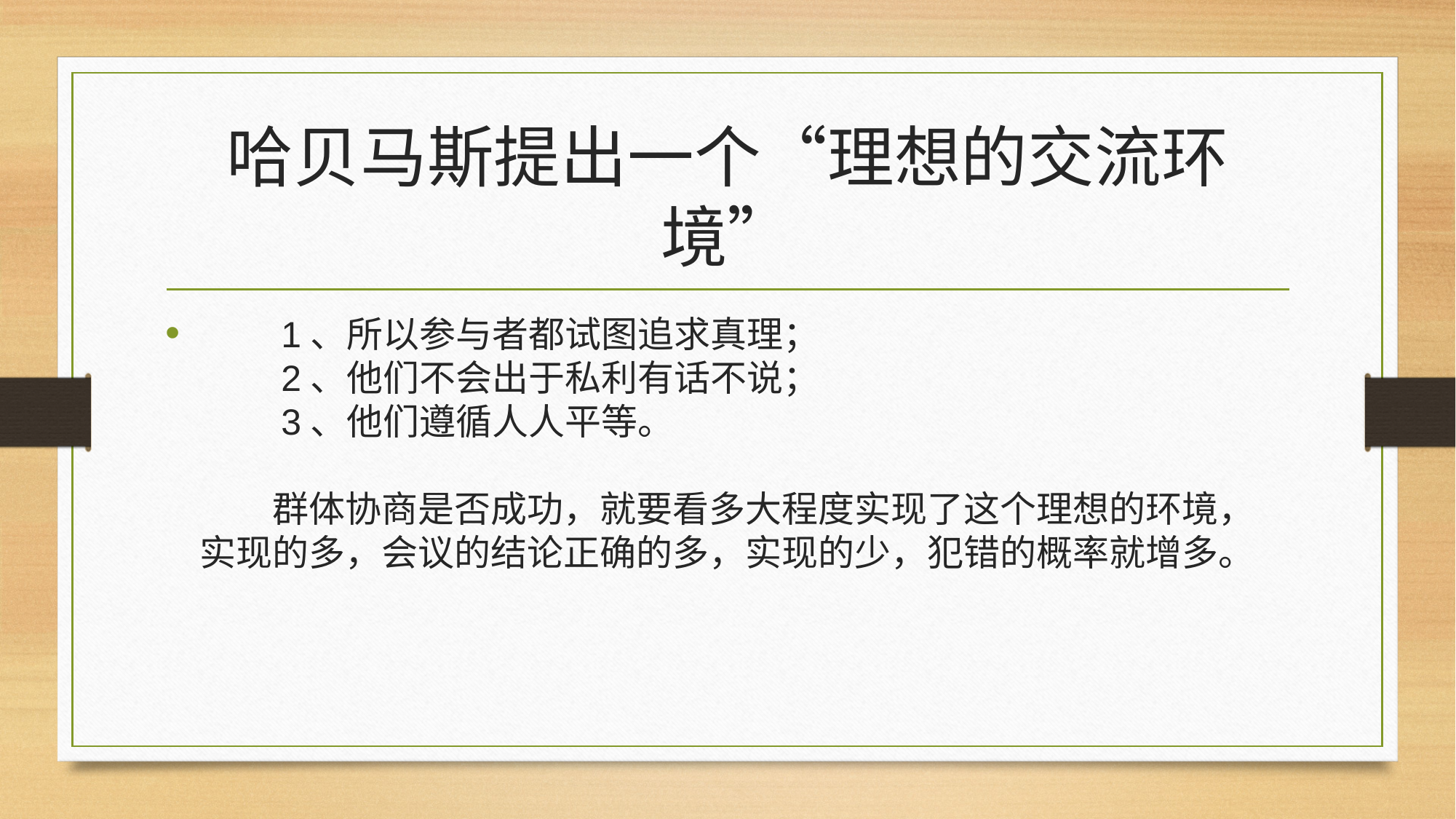

# 哈贝马斯提出一个“理想的交流环境”
　　1、所以参与者都试图追求真理； 
　　2、他们不会出于私利有话不说； 
　　3、他们遵循人人平等。 
　　 
　　群体协商是否成功，就要看多大程度实现了这个理想的环境，实现的多，会议的结论正确的多，实现的少，犯错的概率就增多。